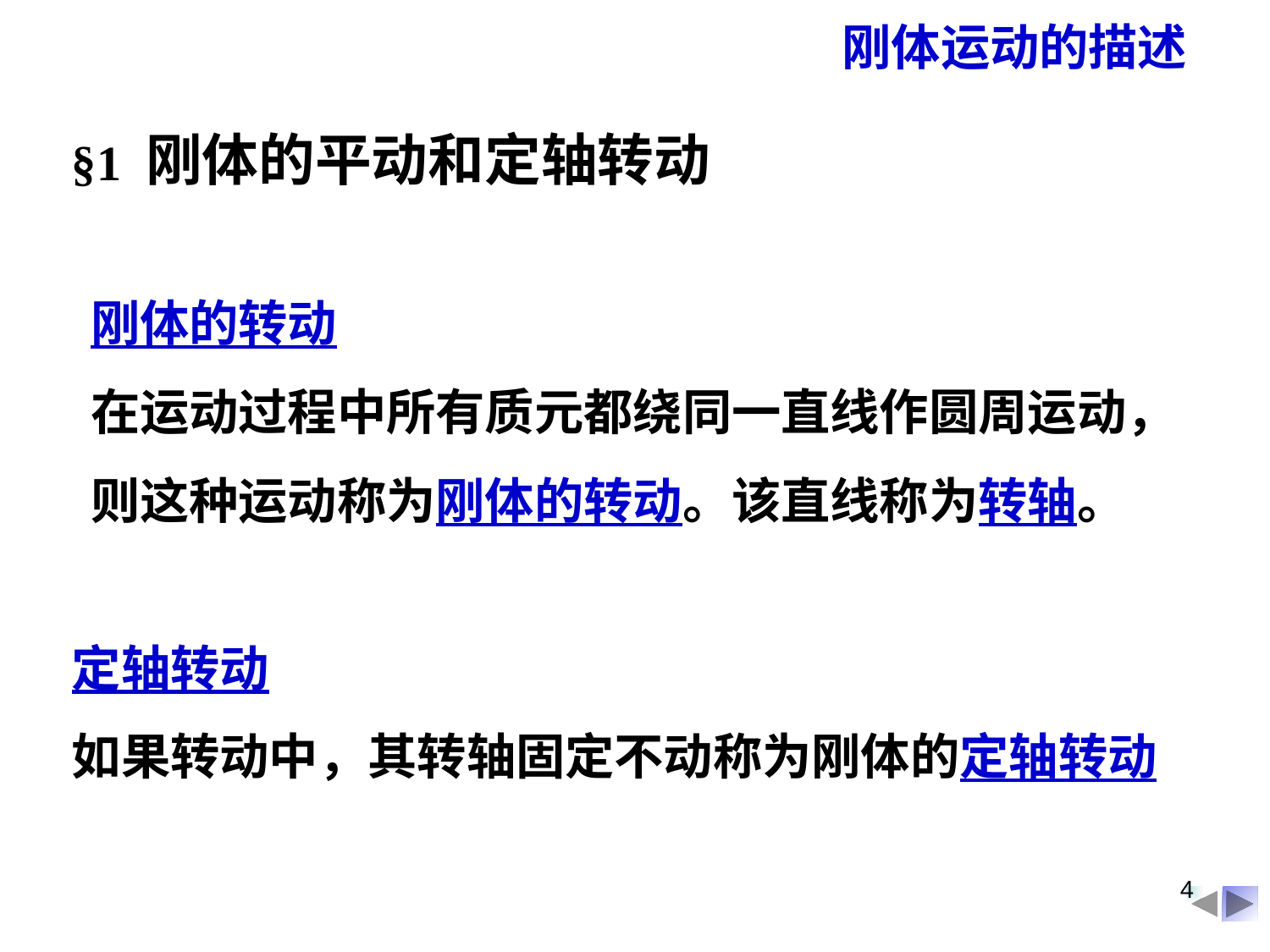

刚体运动的描述
§1 刚体的平动和定轴转动
刚体的转动
在运动过程中所有质元都绕同一直线作圆周运动，
则这种运动称为刚体的转动。该直线称为转轴。
定轴转动
如果转动中，其转轴固定不动称为刚体的定轴转动
4